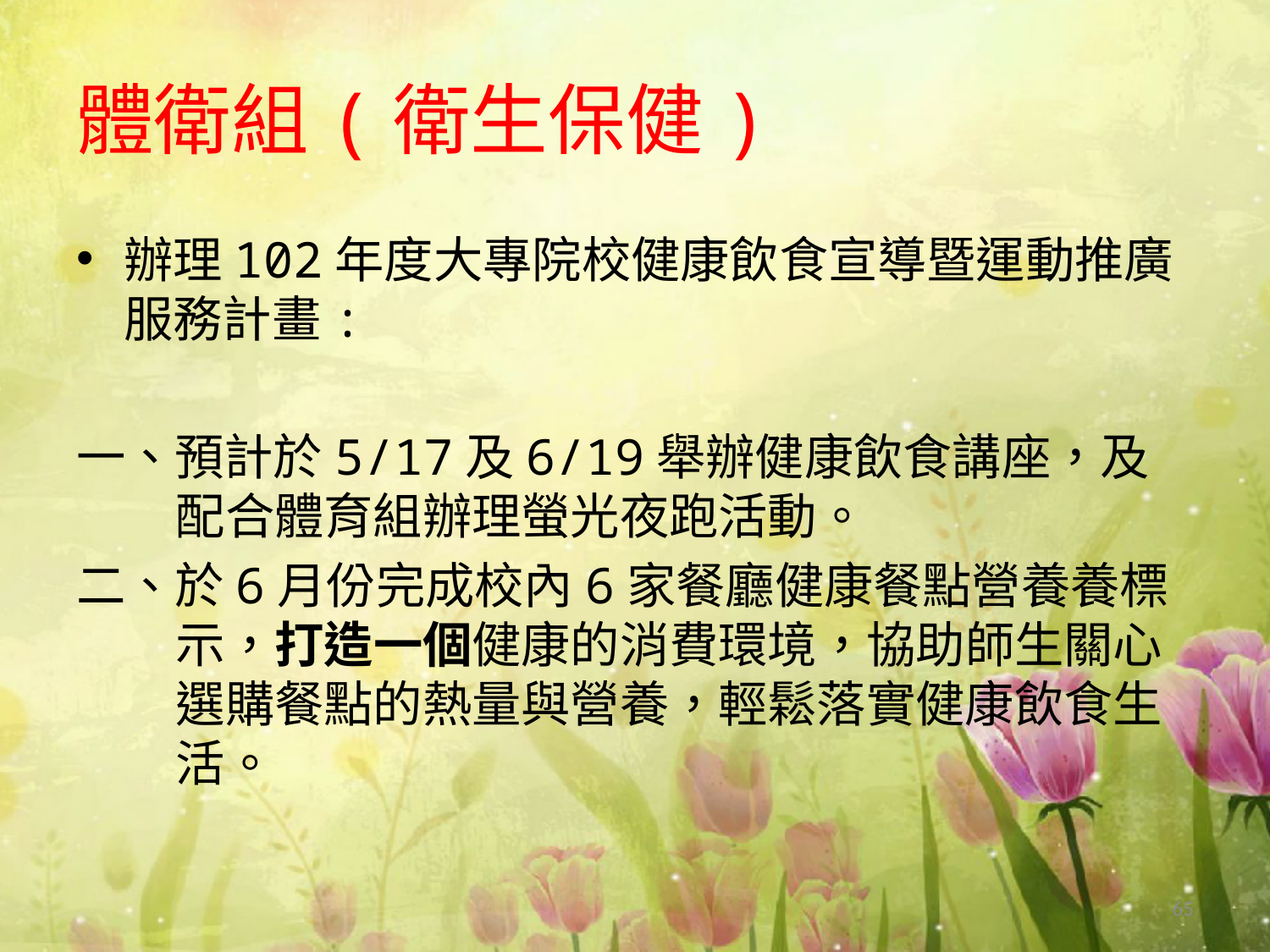

# 體衛組(衛生保健)
辦理102年度大專院校健康飲食宣導暨運動推廣服務計畫:

一、預計於5/17及6/19舉辦健康飲食講座，及配合體育組辦理螢光夜跑活動。
二、於6月份完成校內6家餐廳健康餐點營養養標示，打造一個健康的消費環境，協助師生關心選購餐點的熱量與營養，輕鬆落實健康飲食生活。

65